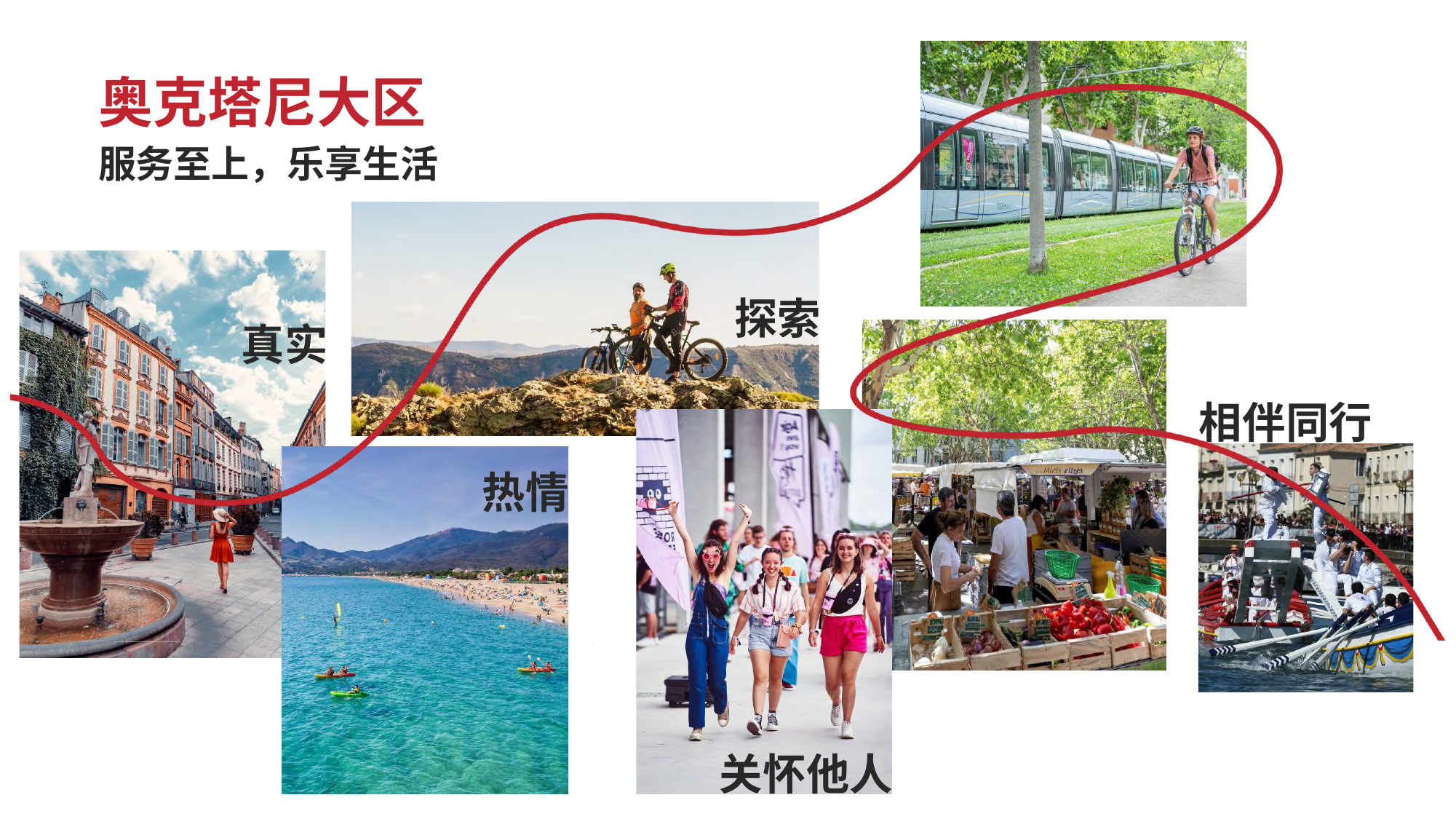

# 奥克塔尼大区
服务至上，乐享生活

探索
真实

相伴同行

热情
关怀他人